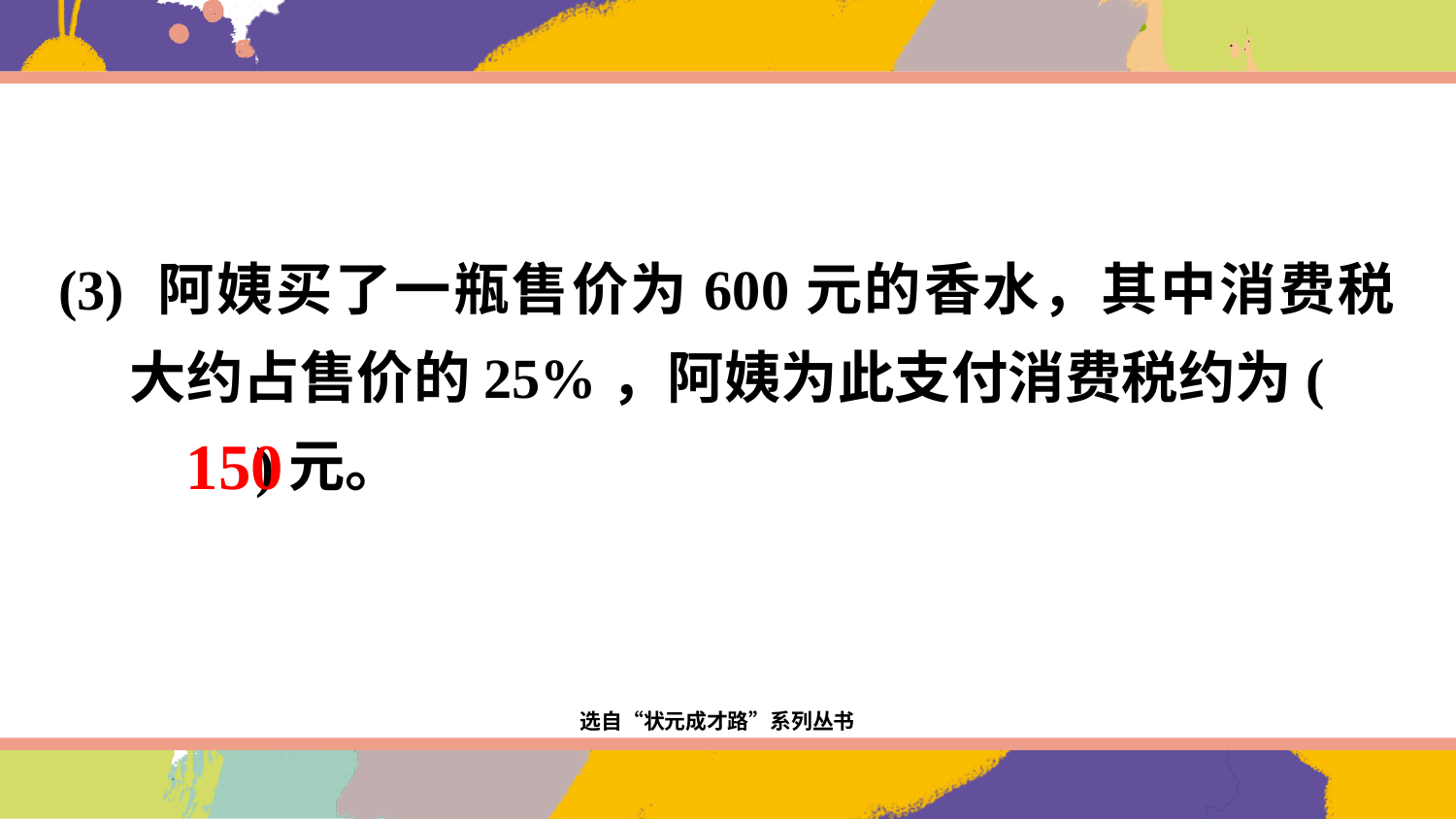

(3) 阿姨买了一瓶售价为600元的香水，其中消费税大约占售价的25%，阿姨为此支付消费税约为(　　　)元。
150
选自“状元成才路”系列丛书